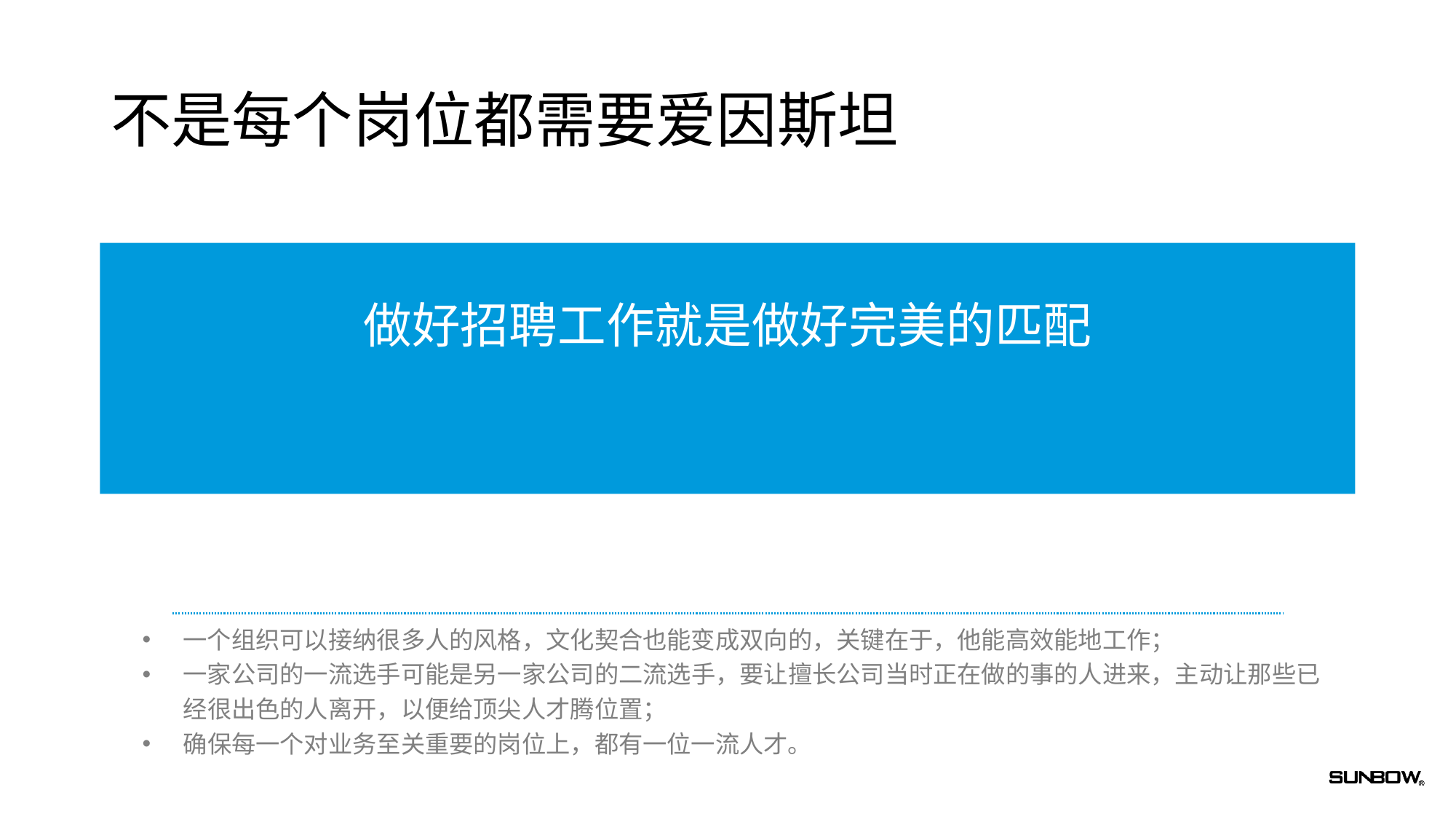

# 不是每个岗位都需要爱因斯坦
做好招聘工作就是做好完美的匹配
一个组织可以接纳很多人的风格，文化契合也能变成双向的，关键在于，他能高效能地工作；
一家公司的一流选手可能是另一家公司的二流选手，要让擅长公司当时正在做的事的人进来，主动让那些已经很出色的人离开，以便给顶尖人才腾位置；
确保每一个对业务至关重要的岗位上，都有一位一流人才。

46